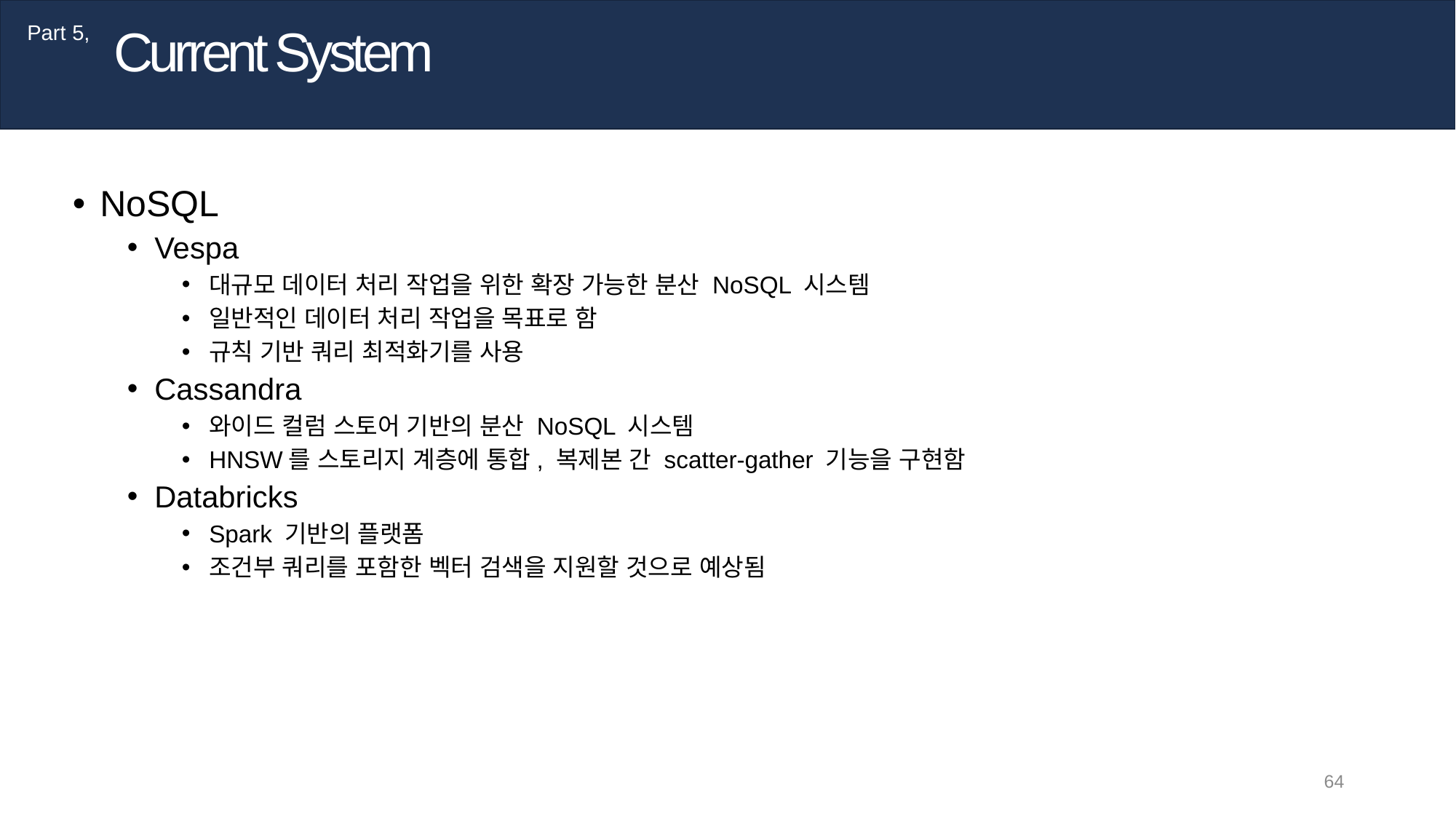

Current System
Part 5,

NoSQL
Vespa
대규모 데이터 처리 작업을 위한 확장 가능한 분산 NoSQL 시스템
일반적인 데이터 처리 작업을 목표로 함
규칙 기반 쿼리 최적화기를 사용
Cassandra
와이드 컬럼 스토어 기반의 분산 NoSQL 시스템
HNSW를 스토리지 계층에 통합, 복제본 간 scatter-gather 기능을 구현함
Databricks
Spark 기반의 플랫폼
조건부 쿼리를 포함한 벡터 검색을 지원할 것으로 예상됨

64